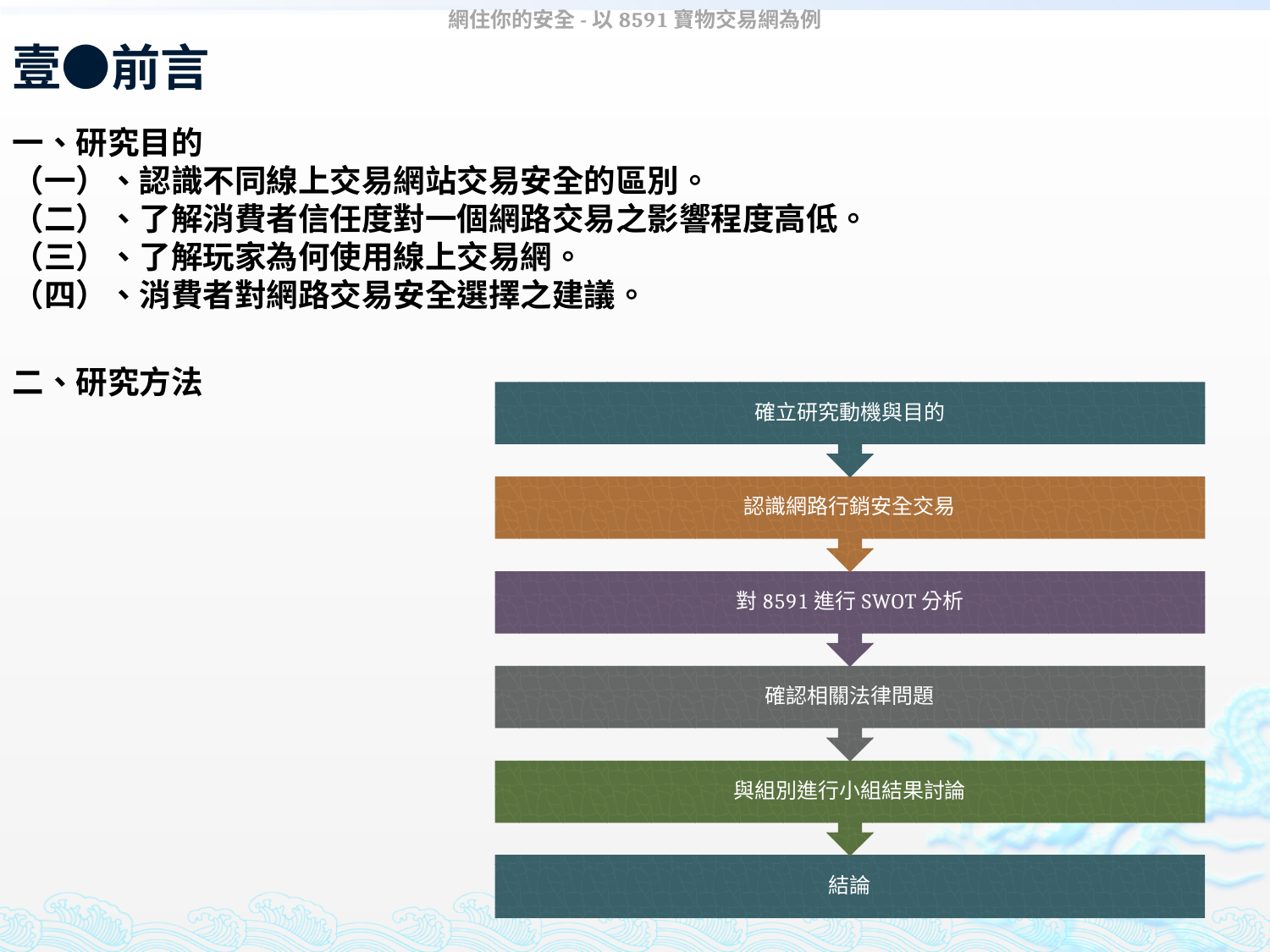

網住你的安全-以8591寶物交易網為例
# 壹●前言
一、研究目的
（一）、認識不同線上交易網站交易安全的區別。
（二）、了解消費者信任度對一個網路交易之影響程度高低。
（三）、了解玩家為何使用線上交易網。
（四）、消費者對網路交易安全選擇之建議。
二、研究方法
結論
與組別進行小組結果討論
確認相關法律問題
對8591進行SWOT分析
認識網路行銷安全交易
確立研究動機與目的